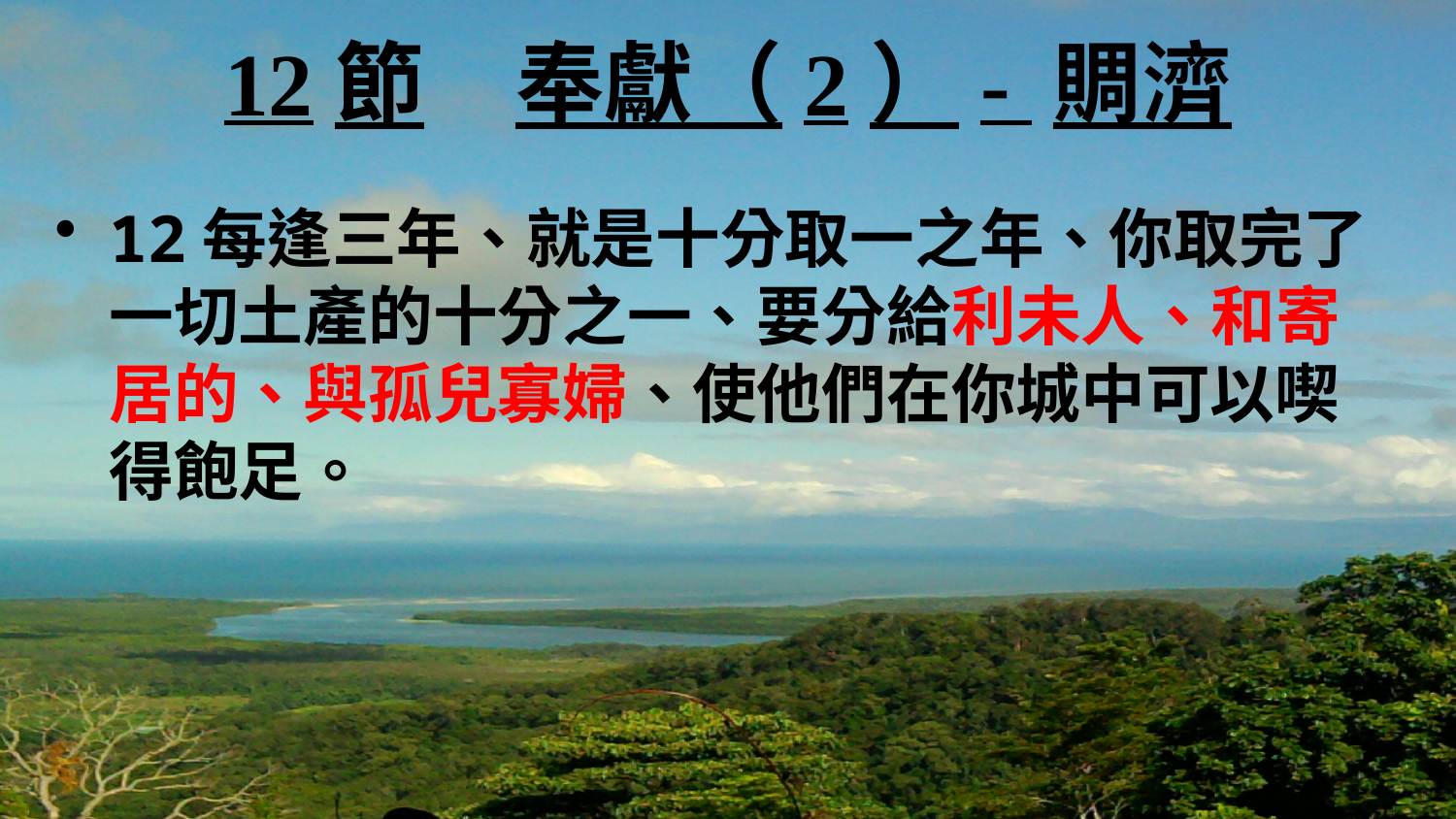

# 12節	奉獻（2）- 賙濟

12每逢三年、就是十分取一之年、你取完了一切土產的十分之一、要分給利未人、和寄居的、與孤兒寡婦、使他們在你城中可以喫得飽足。